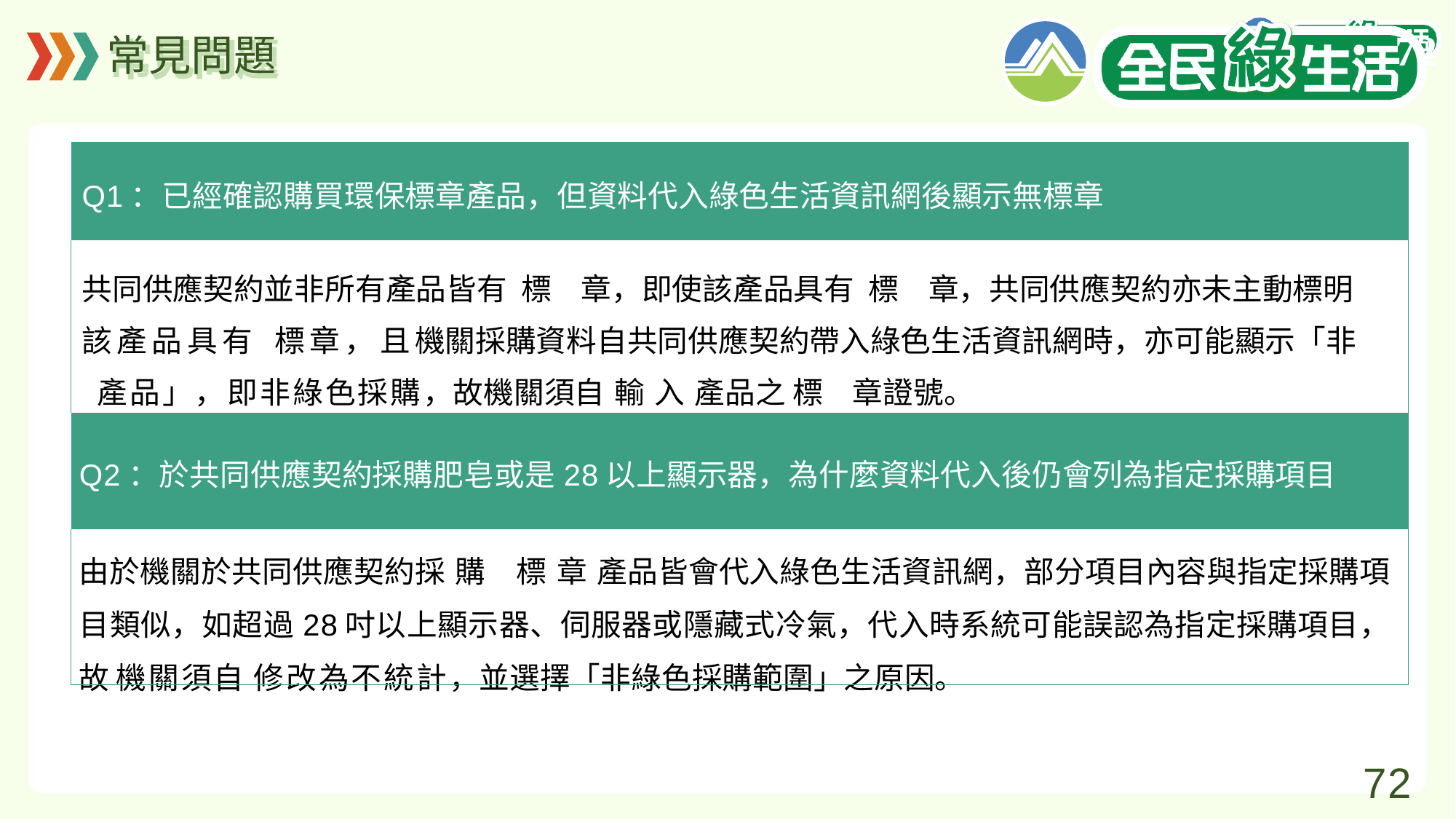

72
常見問題

| Q1：已經確認購買環保標章產品，但資料代入綠色生活資訊網後顯示無標章 |
| --- |
| 共同供應契約並非所有產品皆有 標章，即使該產品具有 標章，共同供應契約亦未主動標明 該產品具有 標章，且機關採購資料自共同供應契約帶入綠色生活資訊網時，亦可能顯示「非 產品」，即非綠色採購，故機關須自 輸入產品之 標章證號。 |
| Q2：於共同供應契約採購肥皂或是28以上顯示器，為什麼資料代入後仍會列為指定採購項目 |
| 由於機關於共同供應契約採購 標章產品皆會代入綠色生活資訊網，部分項目內容與指定採購項 目類似，如超過28吋以上顯示器、伺服器或隱藏式冷氣，代入時系統可能誤認為指定採購項目，故 機關須自 修改為不統計，並選擇「非綠色採購範圍」之原因。 |
72